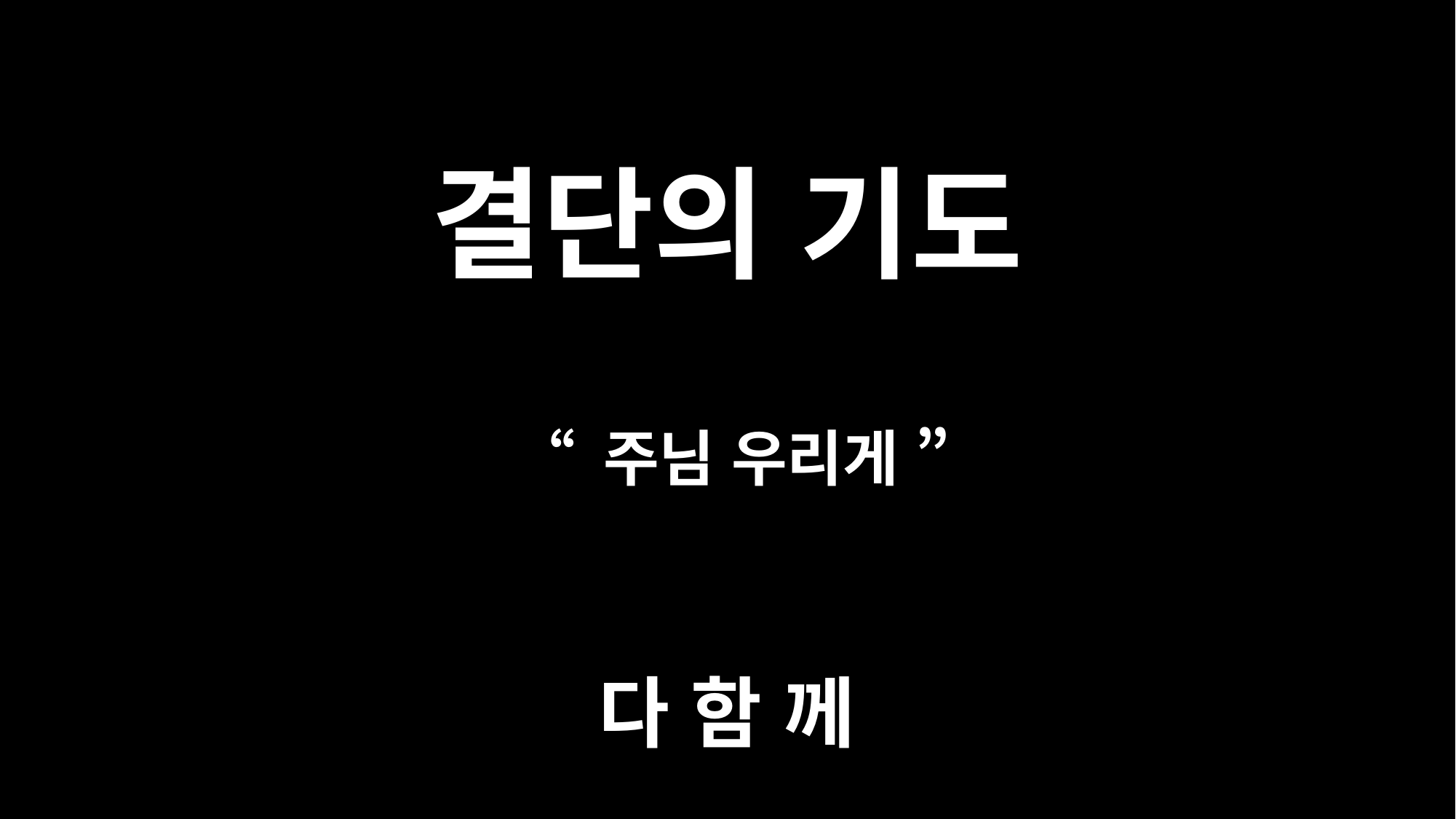

# 결단의 기도
“ 주님 우리게 ”
다 함 께